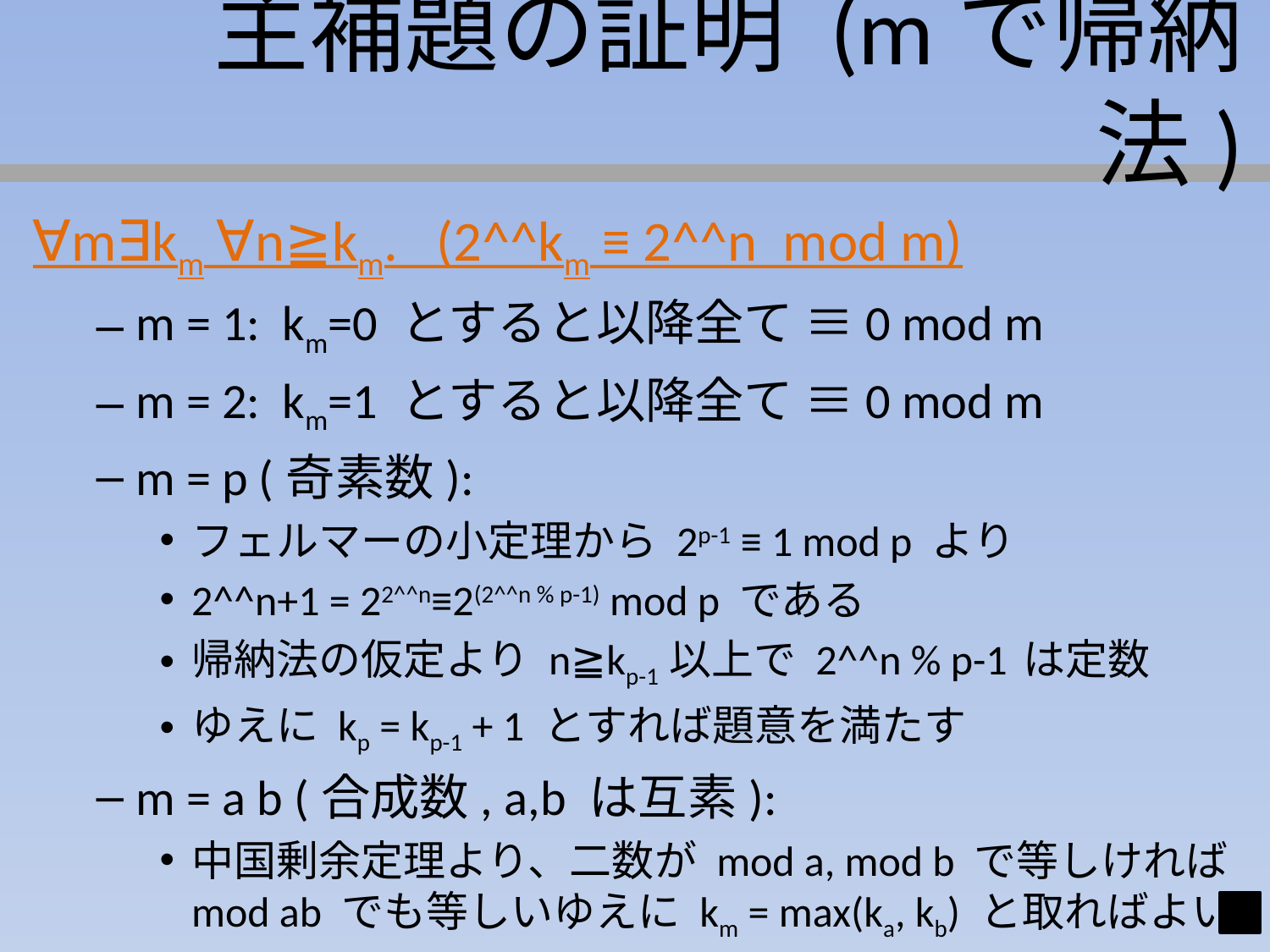

# 主補題の証明 (mで帰納法)
∀m∃km ∀n≧km.   (2^^km ≡ 2^^n  mod m)
m = 1:  km=0 とすると以降全て ≡0 mod m
m = 2:  km=1 とすると以降全て ≡0 mod m
m = p (奇素数):
フェルマーの小定理から 2p-1 ≡ 1 mod p より
2^^n+1 = 22^^n≡2(2^^n % p-1) mod p である
帰納法の仮定より n≧kp-1以上で 2^^n % p-1 は定数
ゆえに kp = kp-1 + 1 とすれば題意を満たす
m = a b (合成数, a,b は互素):
中国剰余定理より、二数が mod a, mod b で等しければ
mod ab でも等しいゆえに km = max(ka, kb) と取ればよい